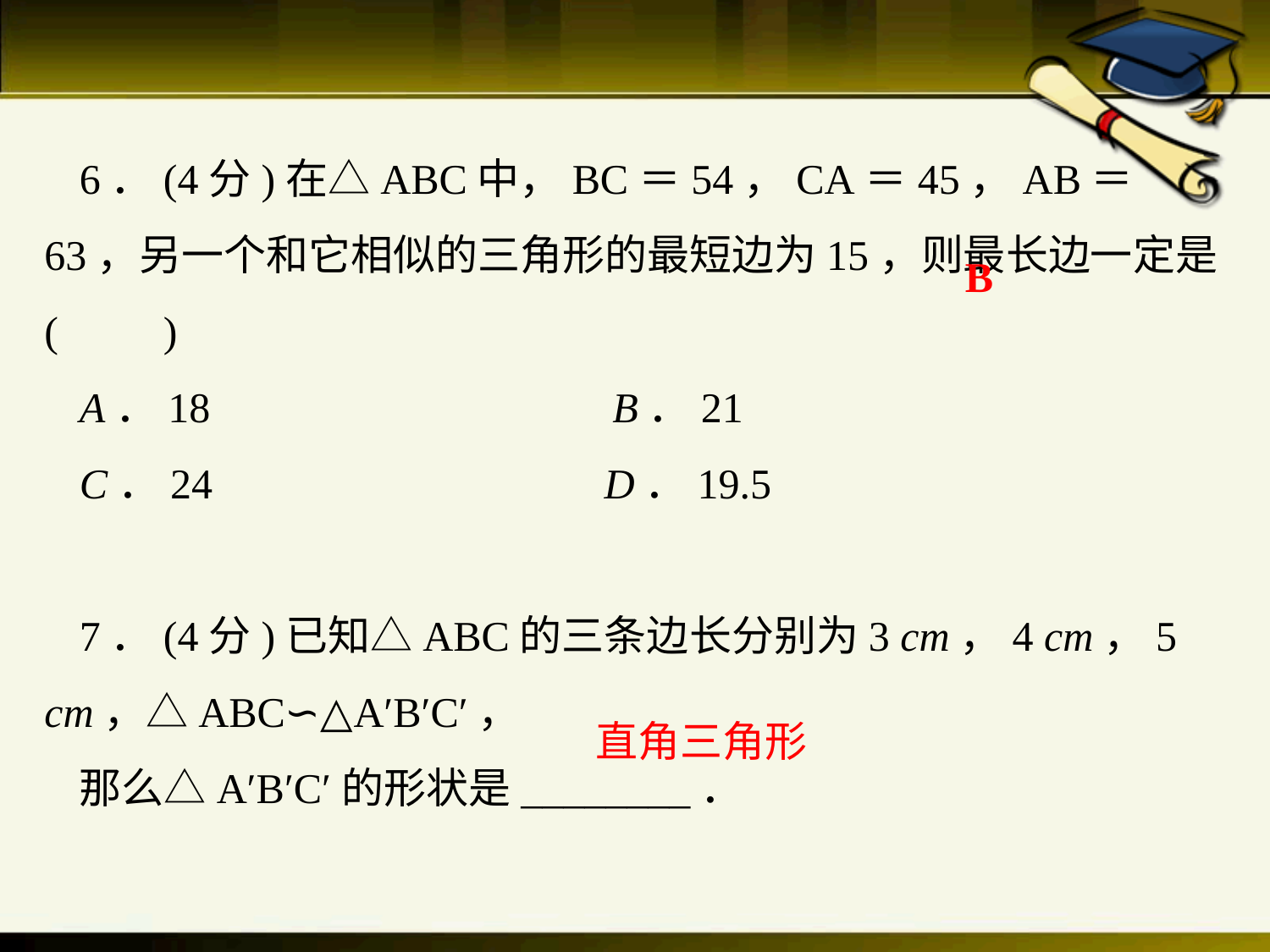

6．(4分)在△ABC中，BC＝54，CA＝45，AB＝63，另一个和它相似的三角形的最短边为15，则最长边一定是(　　)
A．18                                      B．21
C．24                                     D．19.5

7．(4分)已知△ABC的三条边长分别为3 cm，4 cm，5 cm，△ABC∽△A′B′C′，
那么△A′B′C′的形状是________．
B
直角三角形